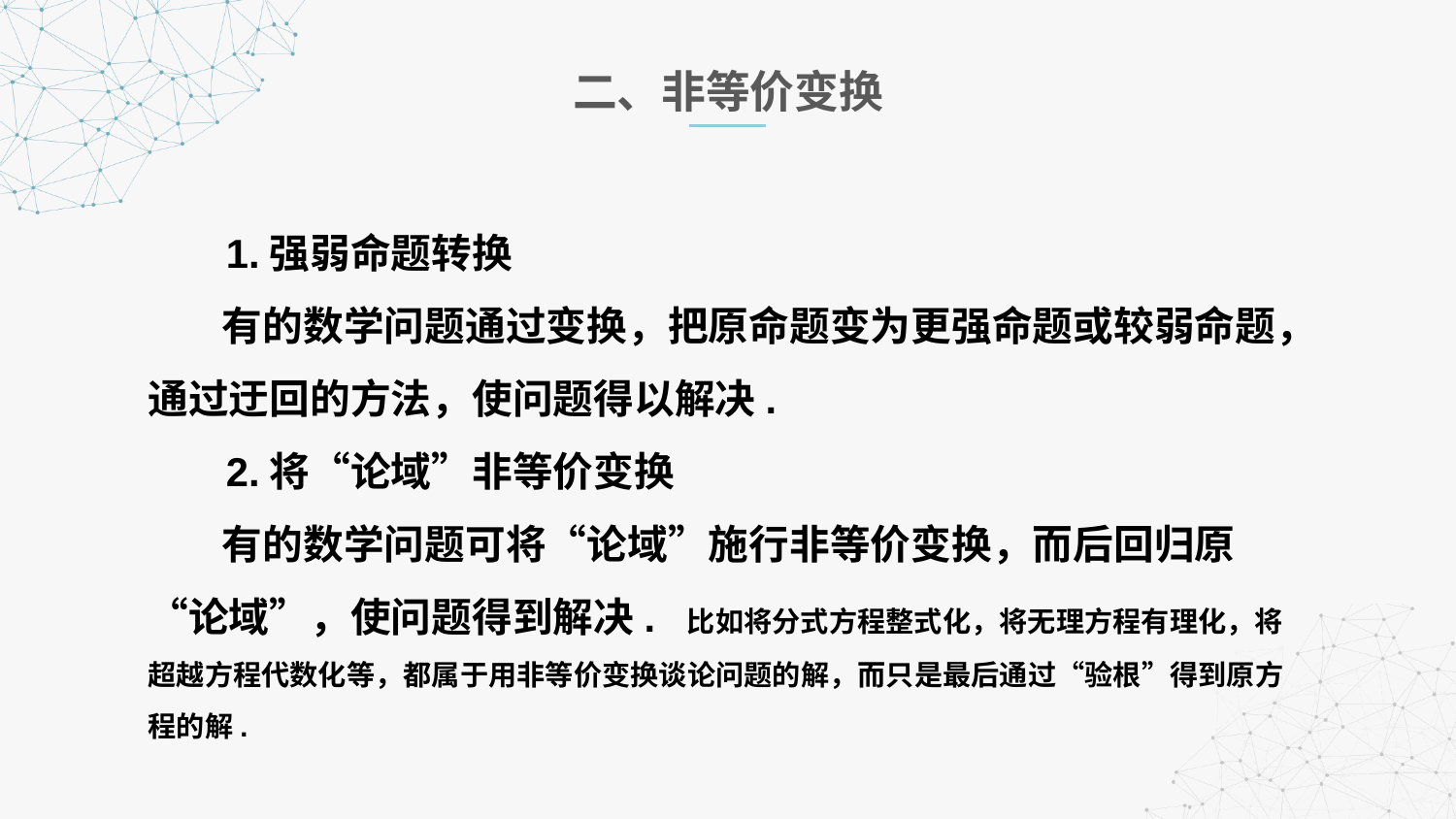

二、非等价变换
       1.强弱命题转换
       有的数学问题通过变换，把原命题变为更强命题或较弱命题，通过迂回的方法，使问题得以解决.
       2.将“论域”非等价变换
       有的数学问题可将“论域”施行非等价变换，而后回归原“论域”，使问题得到解决.  比如将分式方程整式化，将无理方程有理化，将超越方程代数化等，都属于用非等价变换谈论问题的解，而只是最后通过“验根”得到原方程的解.